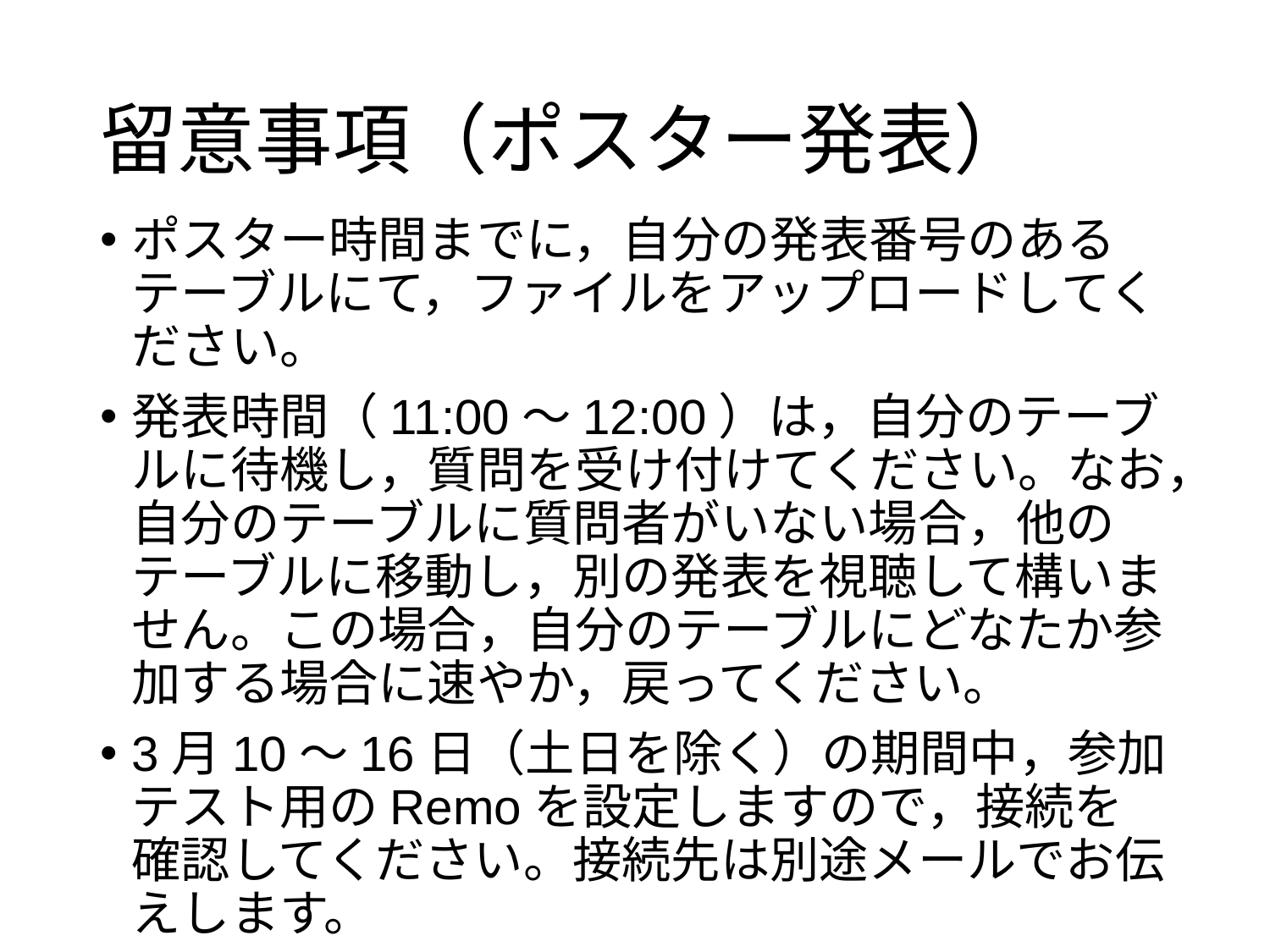

# 留意事項（ポスター発表）
ポスター時間までに，自分の発表番号のあるテーブルにて，ファイルをアップロードしてください。
発表時間（11:00～12:00）は，自分のテーブルに待機し，質問を受け付けてください。なお，自分のテーブルに質問者がいない場合，他のテーブルに移動し，別の発表を視聴して構いません。この場合，自分のテーブルにどなたか参加する場合に速やか，戻ってください。
3月10～16日（土日を除く）の期間中，参加テスト用のRemoを設定しますので，接続を確認してください。接続先は別途メールでお伝えします。